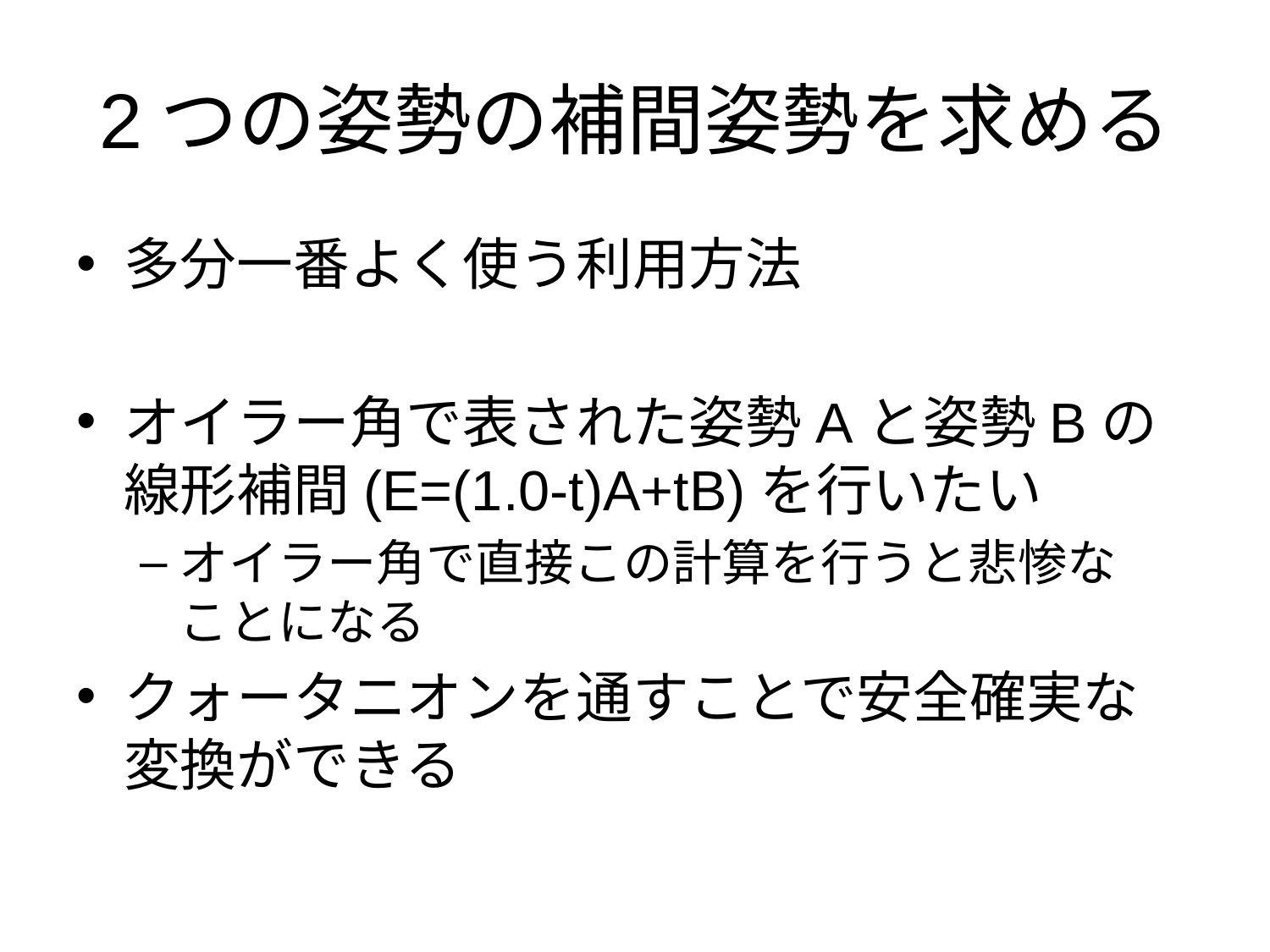

# 2つの姿勢の補間姿勢を求める
多分一番よく使う利用方法

オイラー角で表された姿勢Aと姿勢Bの
線形補間(E=(1.0-t)A+tB)を行いたい
オイラー角で直接この計算を行うと悲惨な
ことになる
クォータニオンを通すことで安全確実な変換ができる